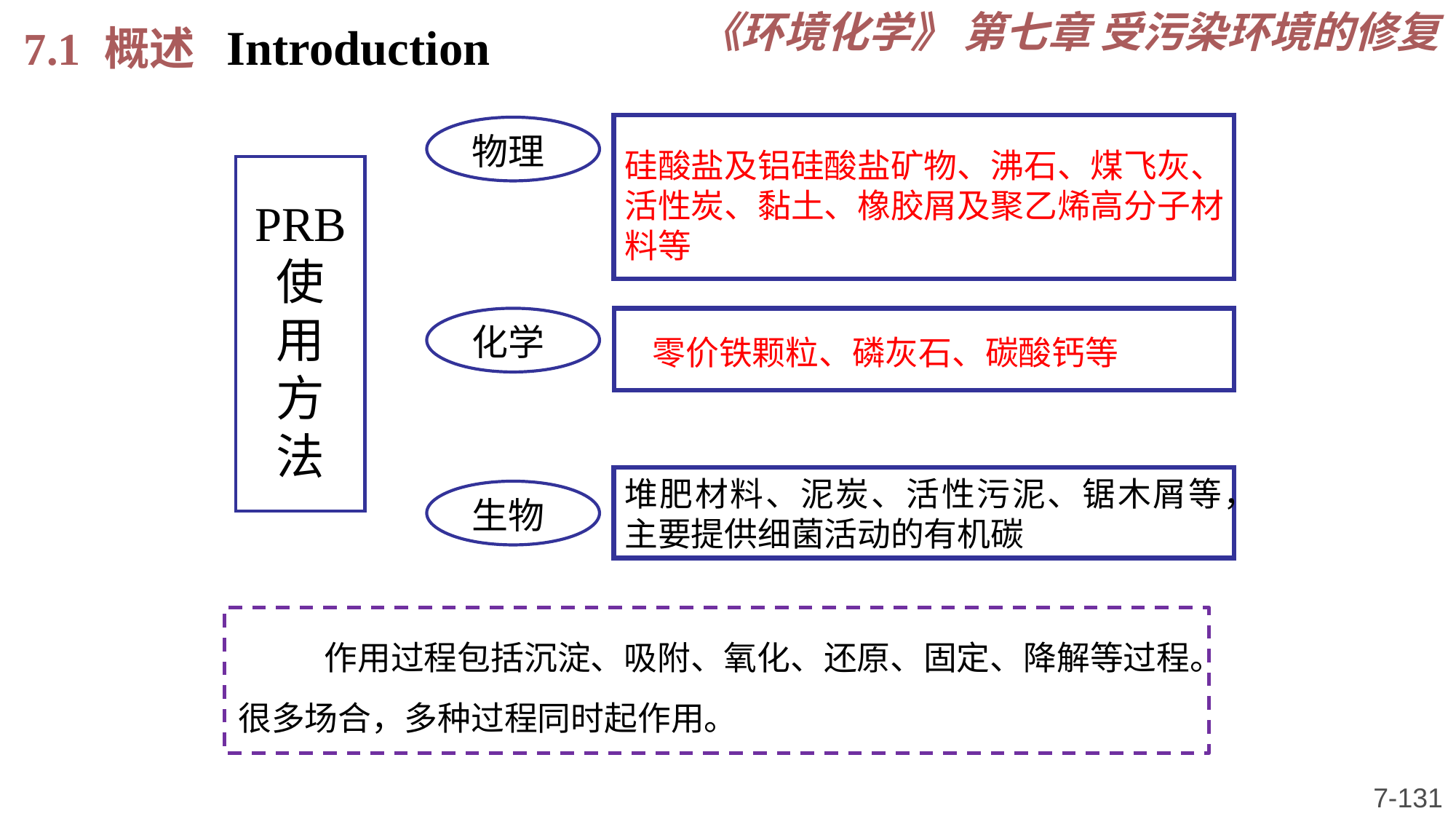

《环境化学》 第七章 受污染环境的修复
7.1 概述  Introduction

硅酸盐及铝硅酸盐矿物、沸石、煤飞灰、活性炭、黏土、橡胶屑及聚乙烯高分子材料等

物理

PRB
使
用
方
法

   零价铁颗粒、磷灰石、碳酸钙等

化学

堆肥材料、泥炭、活性污泥、锯木屑等，主要提供细菌活动的有机碳

生物

作用过程包括沉淀、吸附、氧化、还原、固定、降解等过程。很多场合，多种过程同时起作用。
7-131